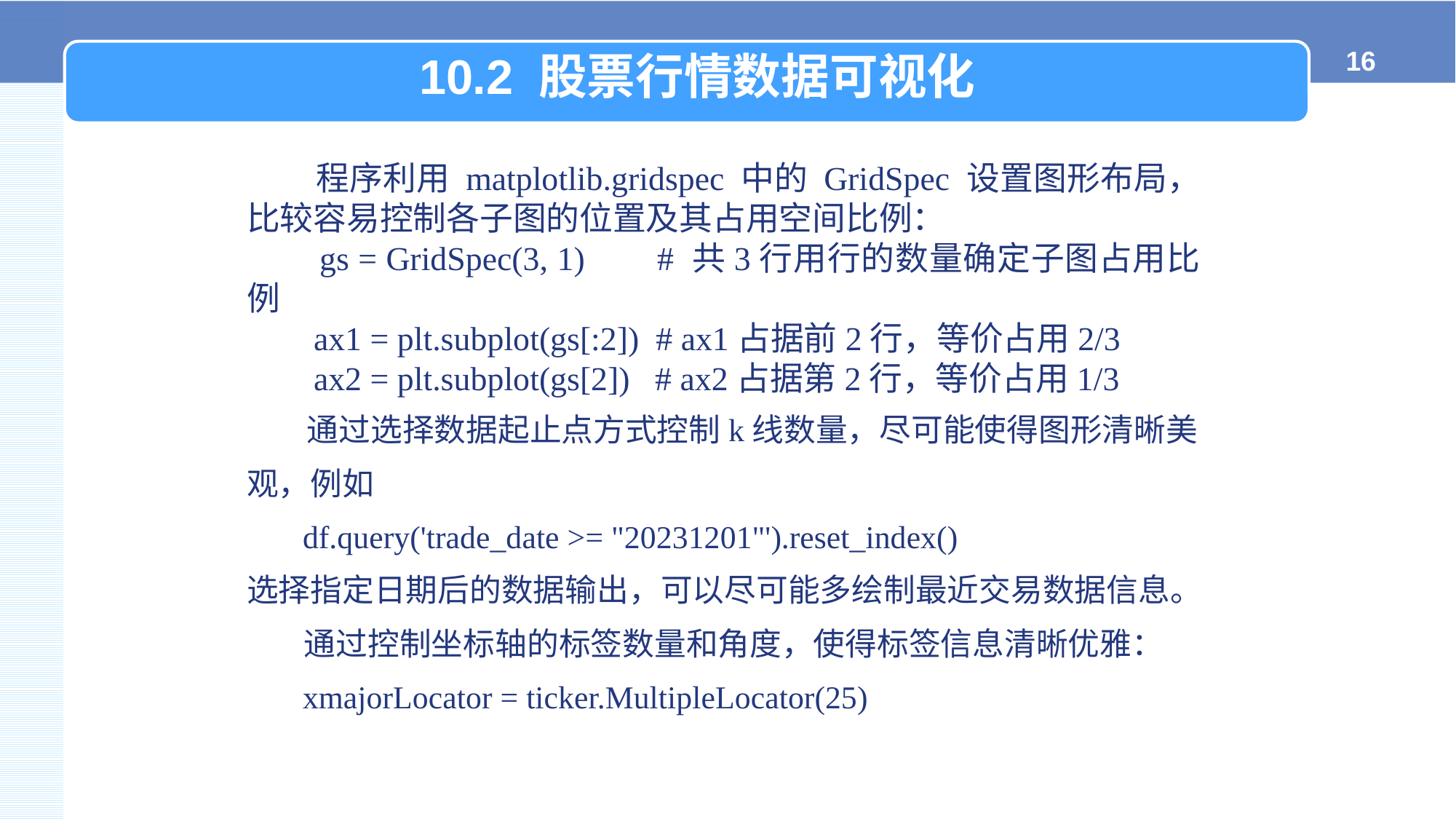

10.2 股票行情数据可视化
        程序利用 matplotlib.gridspec 中的 GridSpec 设置图形布局，比较容易控制各子图的位置及其占用空间比例：
        gs = GridSpec(3, 1)        # 共3行用行的数量确定子图占用比例
        ax1 = plt.subplot(gs[:2])  # ax1占据前2行，等价占用2/3
        ax2 = plt.subplot(gs[2])   # ax2占据第2行，等价占用1/3
       通过选择数据起止点方式控制k线数量，尽可能使得图形清晰美观，例如
       df.query('trade_date >= "20231201"').reset_index()
选择指定日期后的数据输出，可以尽可能多绘制最近交易数据信息。
       通过控制坐标轴的标签数量和角度，使得标签信息清晰优雅：
       xmajorLocator = ticker.MultipleLocator(25)